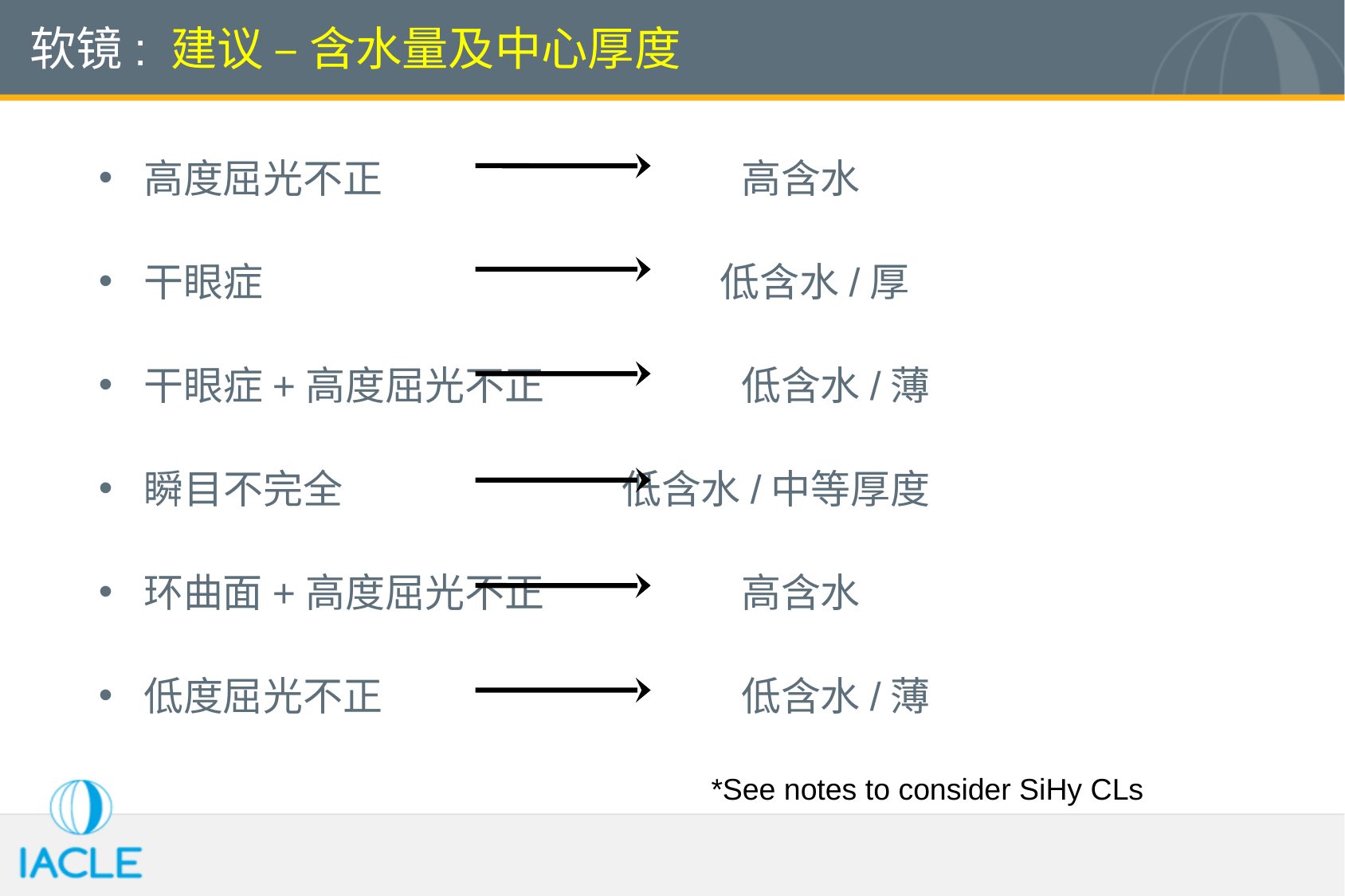

# 软镜: 建议 – 含水量及中心厚度
高度屈光不正			高含水
干眼症			           低含水/厚
干眼症+高度屈光不正		低含水/薄
瞬目不完全			低含水/中等厚度
环曲面+高度屈光不正		高含水
低度屈光不正			低含水/薄

*See notes to consider SiHy CLs